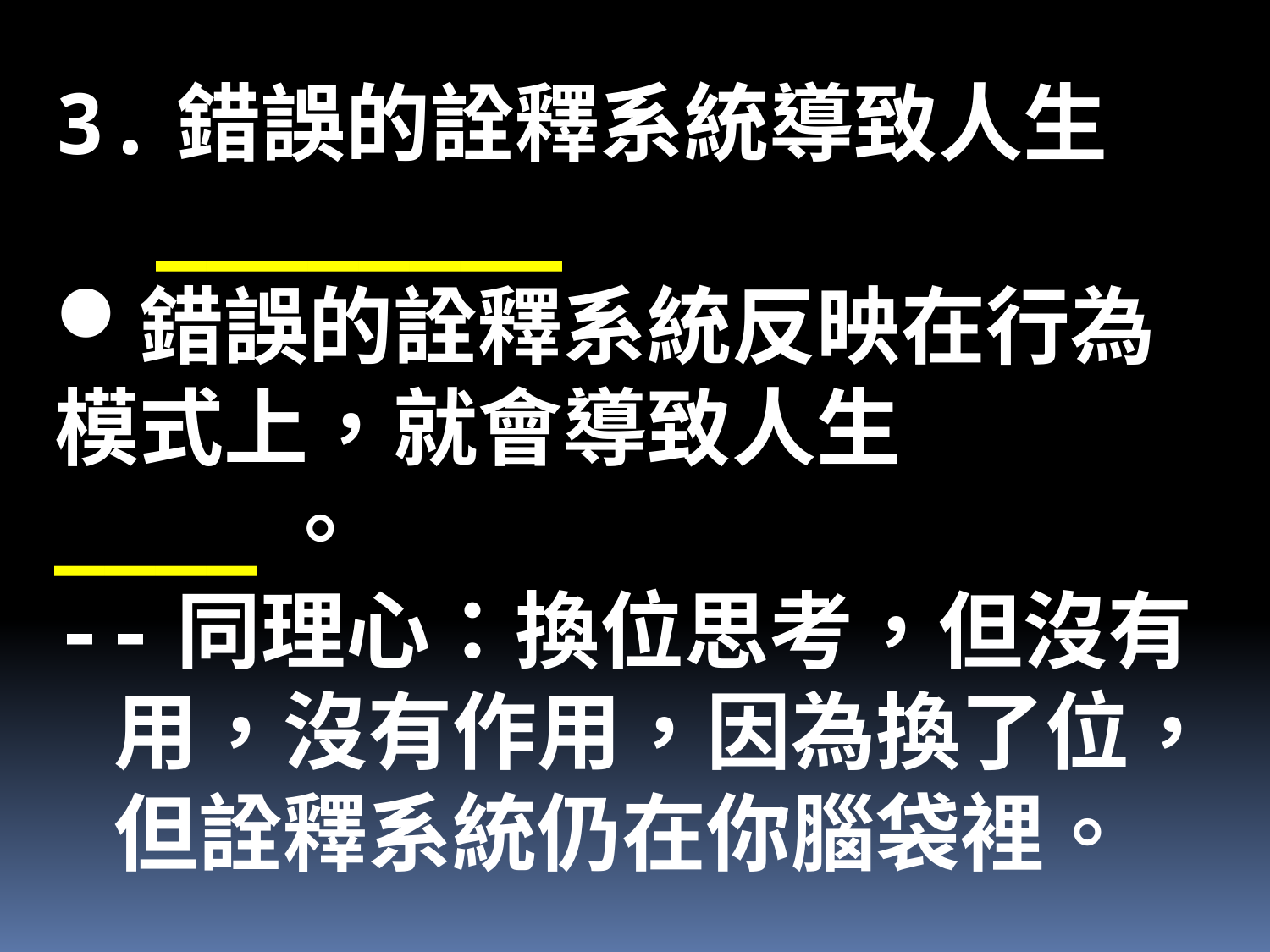

3.錯誤的詮釋系統導致人生
  ________
錯誤的詮釋系統反映在行為模式上，就會導致人生____。
--同理心：換位思考，但沒有
  用，沒有作用，因為換了位，
  但詮釋系統仍在你腦袋裡。